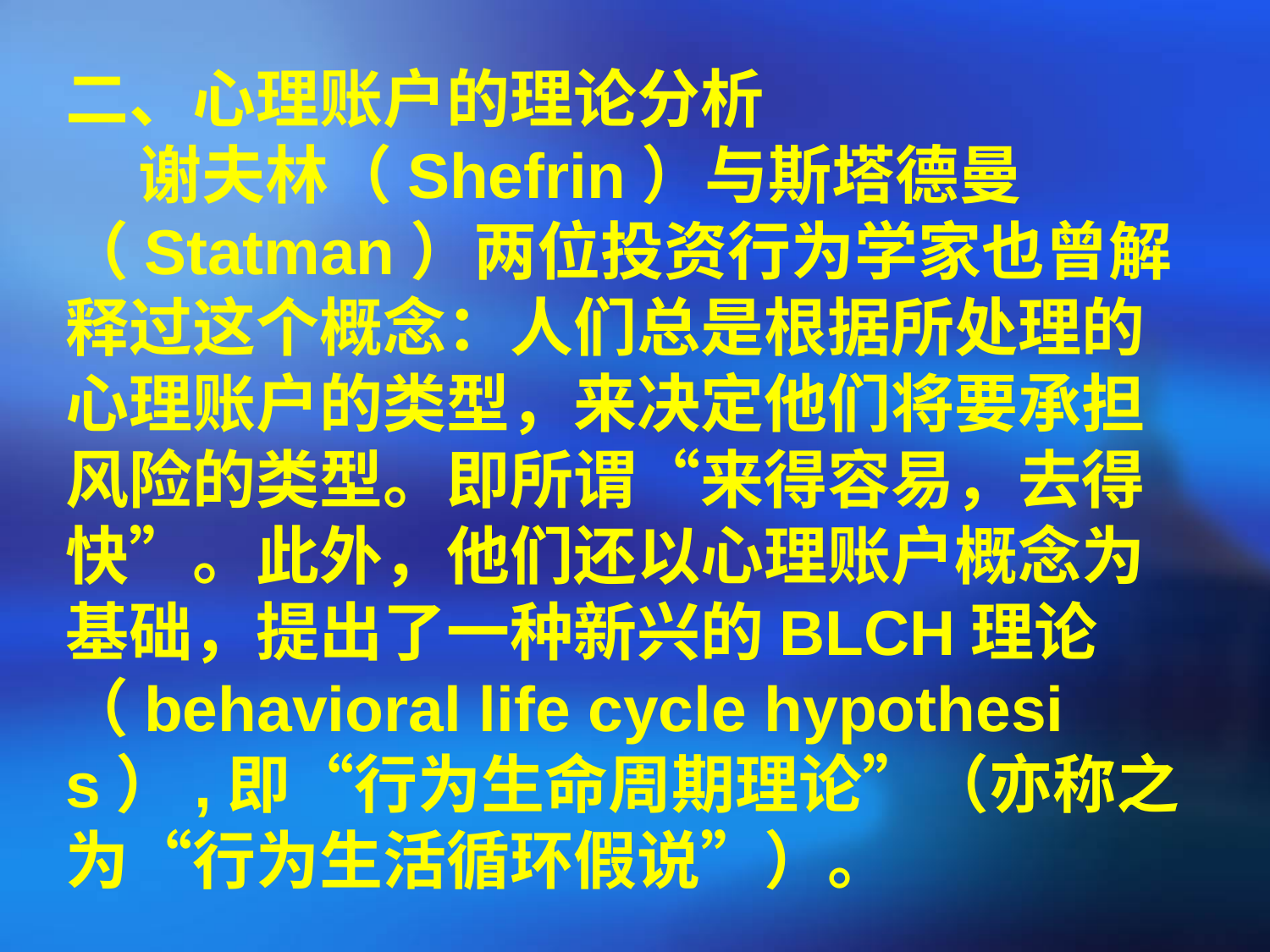

二、心理账户的理论分析
    谢夫林（Shefrin）与斯塔德曼（Statman）两位投资行为学家也曾解释过这个概念：人们总是根据所处理的心理账户的类型，来决定他们将要承担风险的类型。即所谓“来得容易，去得快”。此外，他们还以心理账户概念为基础，提出了一种新兴的BLCH理论（behavioral life cycle hypothesis）,即“行为生命周期理论”（亦称之为“行为生活循环假说”）。